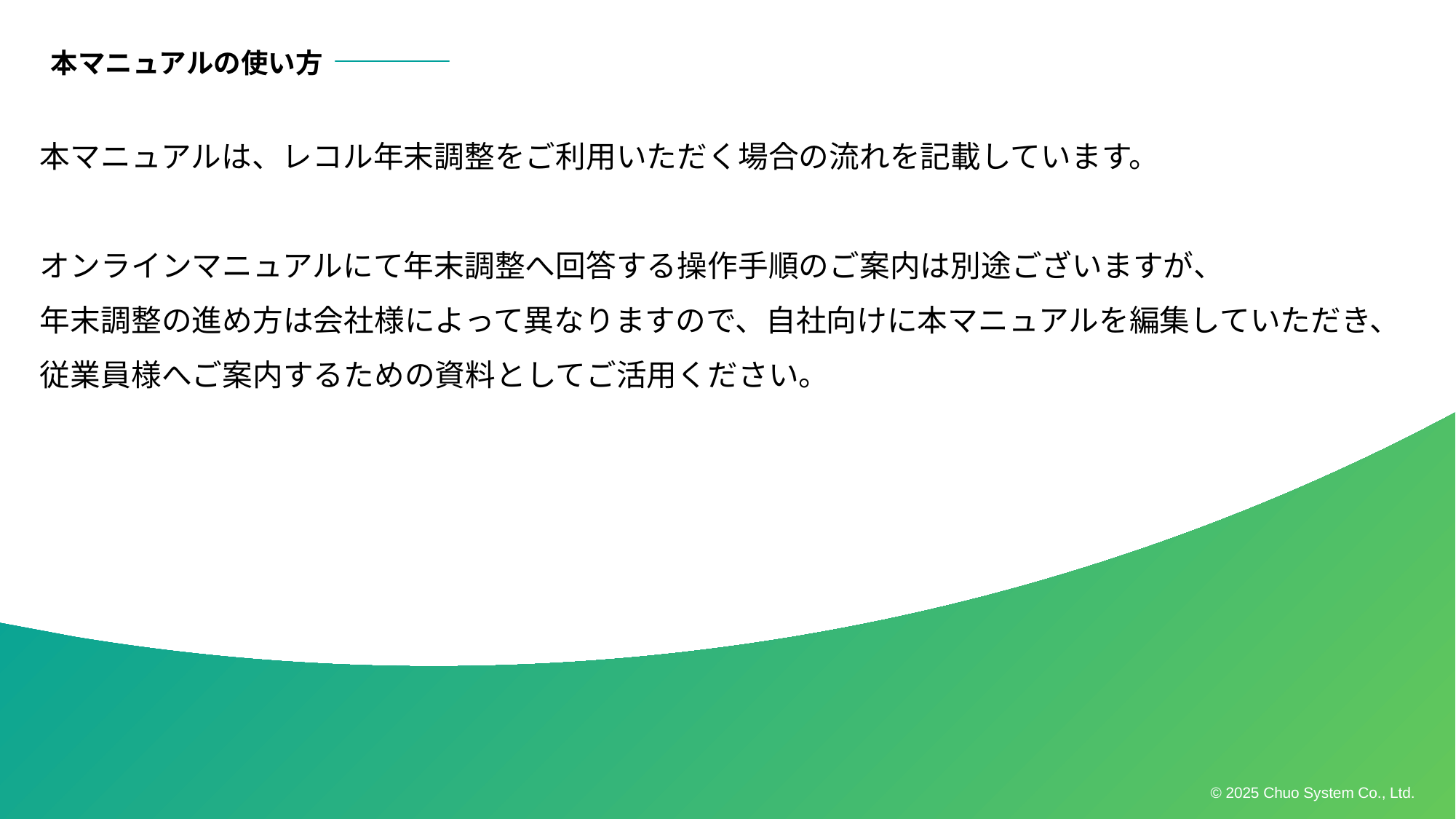

本マニュアルの使い方
本マニュアルは、レコル年末調整をご利用いただく場合の流れを記載しています。

オンラインマニュアルにて年末調整へ回答する操作手順のご案内は別途ございますが、
年末調整の進め方は会社様によって異なりますので、自社向けに本マニュアルを編集していただき、
従業員様へご案内するための資料としてご活用ください。